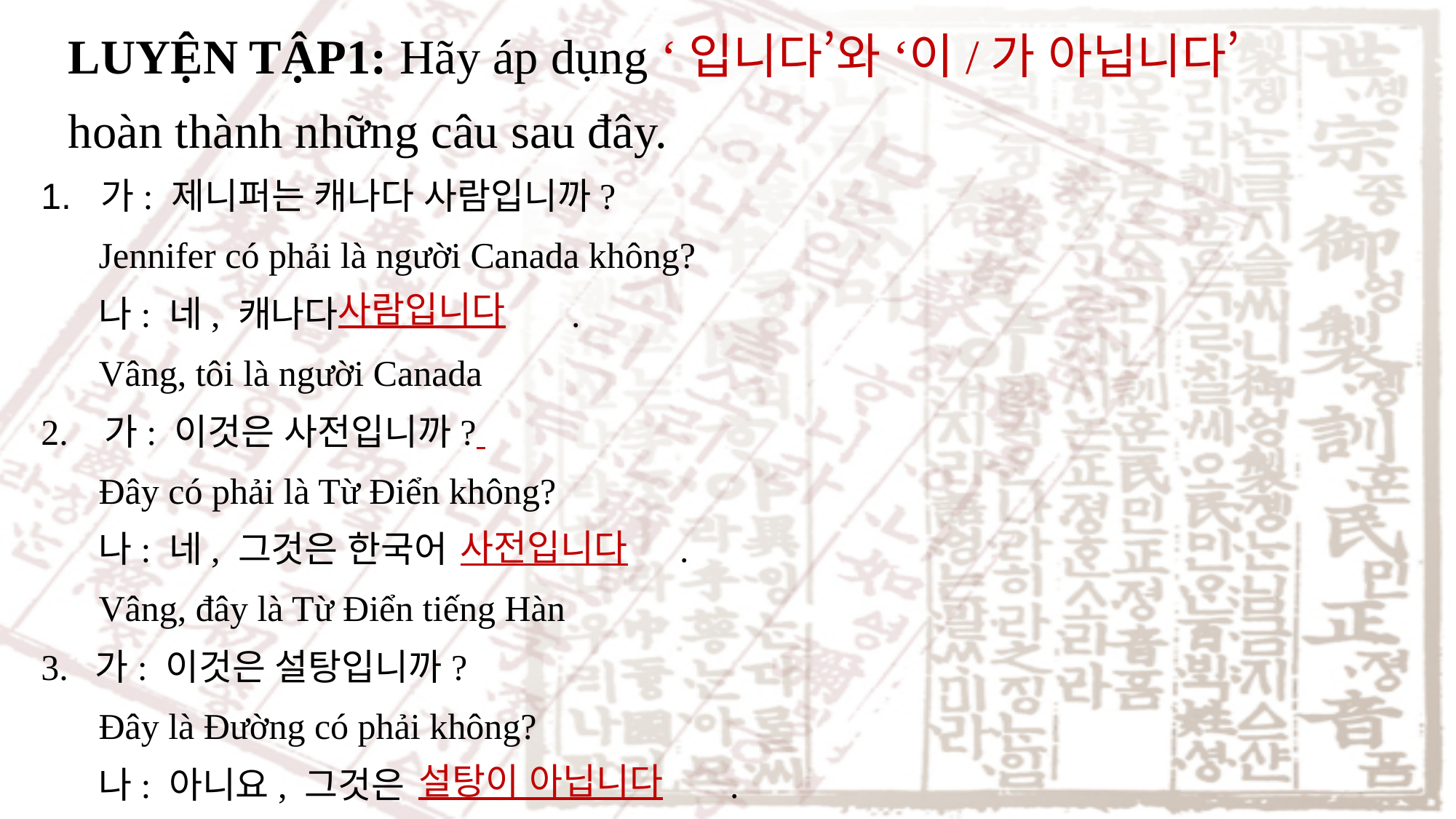

LUYỆN TẬP1: Hãy áp dụng ‘입니다’와 ‘이/가 아닙니다’
hoàn thành những câu sau đây.
 가: 제니퍼는 캐나다 사람입니까?
Jennifer có phải là người Canada không?
나: 네, 캐나다                      .
Vâng, tôi là người Canada
2.   가: 이것은 사전입니까?
Đây có phải là Từ Điển không?
나: 네, 그것은 한국어                      .
Vâng, đây là Từ Điển tiếng Hàn
3.  가: 이것은 설탕입니까?
Đây là Đường có phải không?
나: 아니요, 그것은                               .
사람입니다
사전입니다
설탕이 아닙니다